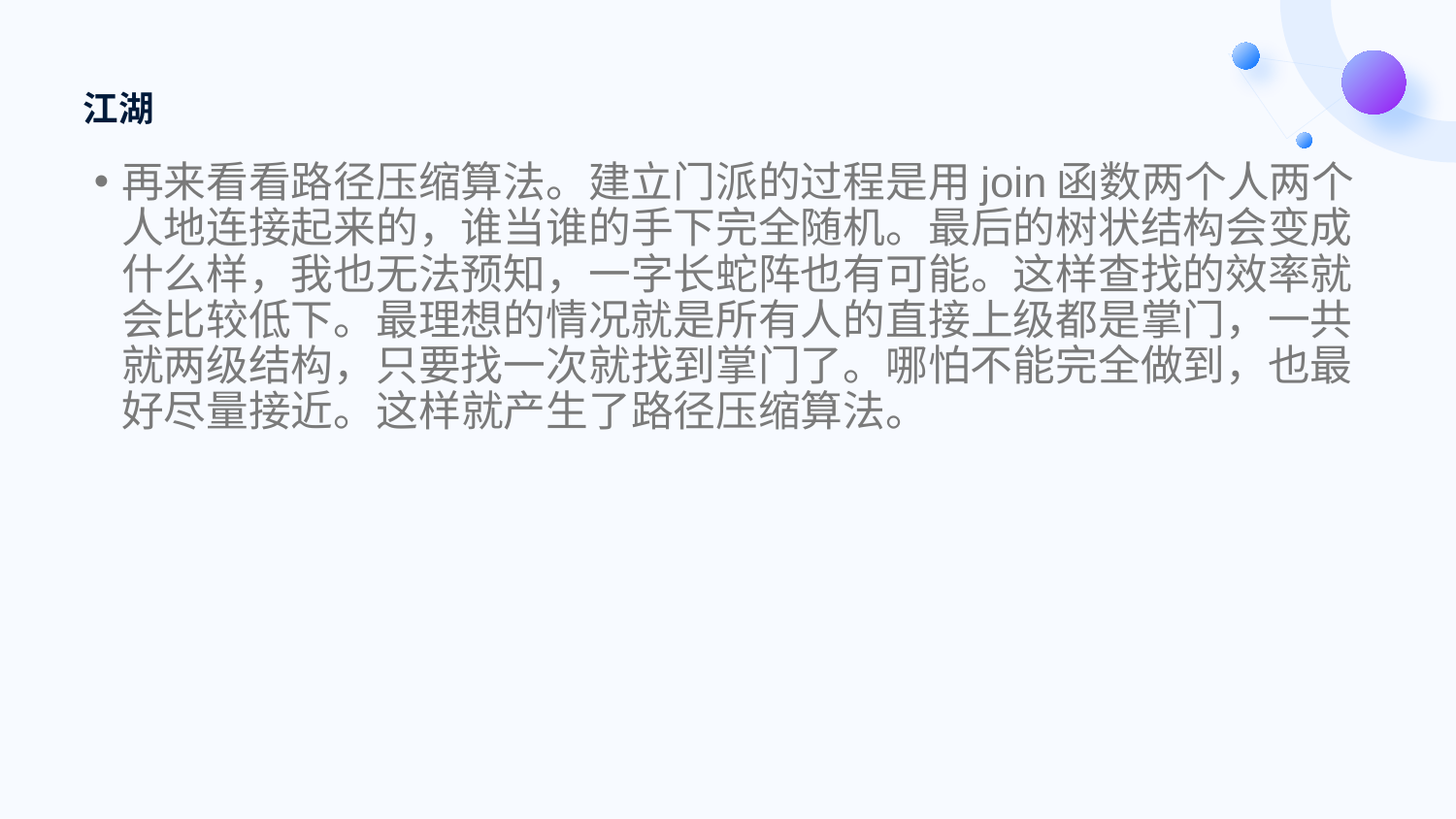

# 江湖
再来看看路径压缩算法。建立门派的过程是用join函数两个人两个人地连接起来的，谁当谁的手下完全随机。最后的树状结构会变成什么样，我也无法预知，一字长蛇阵也有可能。这样查找的效率就会比较低下。最理想的情况就是所有人的直接上级都是掌门，一共就两级结构，只要找一次就找到掌门了。哪怕不能完全做到，也最好尽量接近。这样就产生了路径压缩算法。